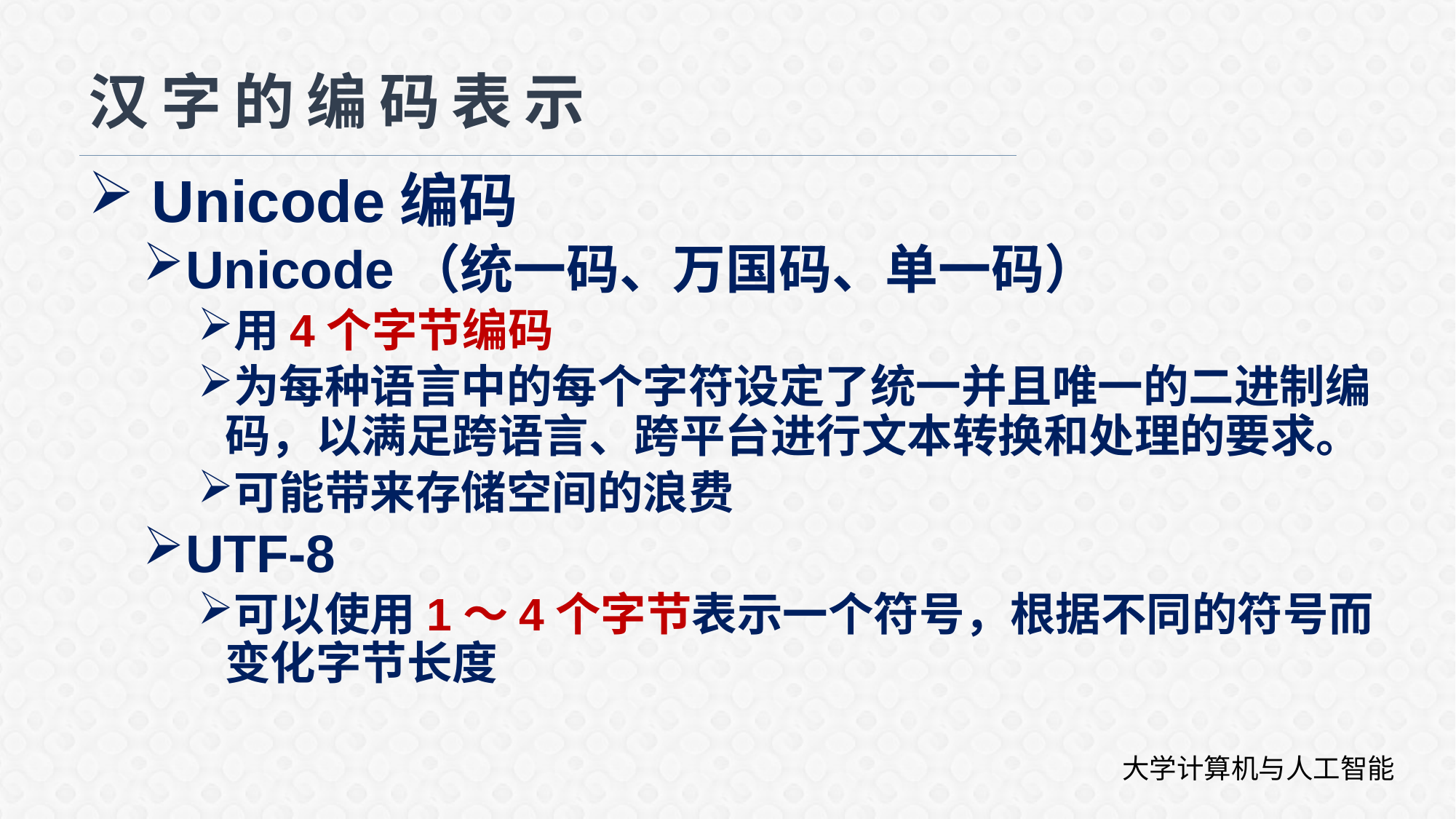

# 汉字的编码表示
 Unicode编码
Unicode（统一码、万国码、单一码）
用4个字节编码
为每种语言中的每个字符设定了统一并且唯一的二进制编码，以满足跨语言、跨平台进行文本转换和处理的要求。
可能带来存储空间的浪费
UTF-8
可以使用1～4个字节表示一个符号，根据不同的符号而变化字节长度
大学计算机与人工智能